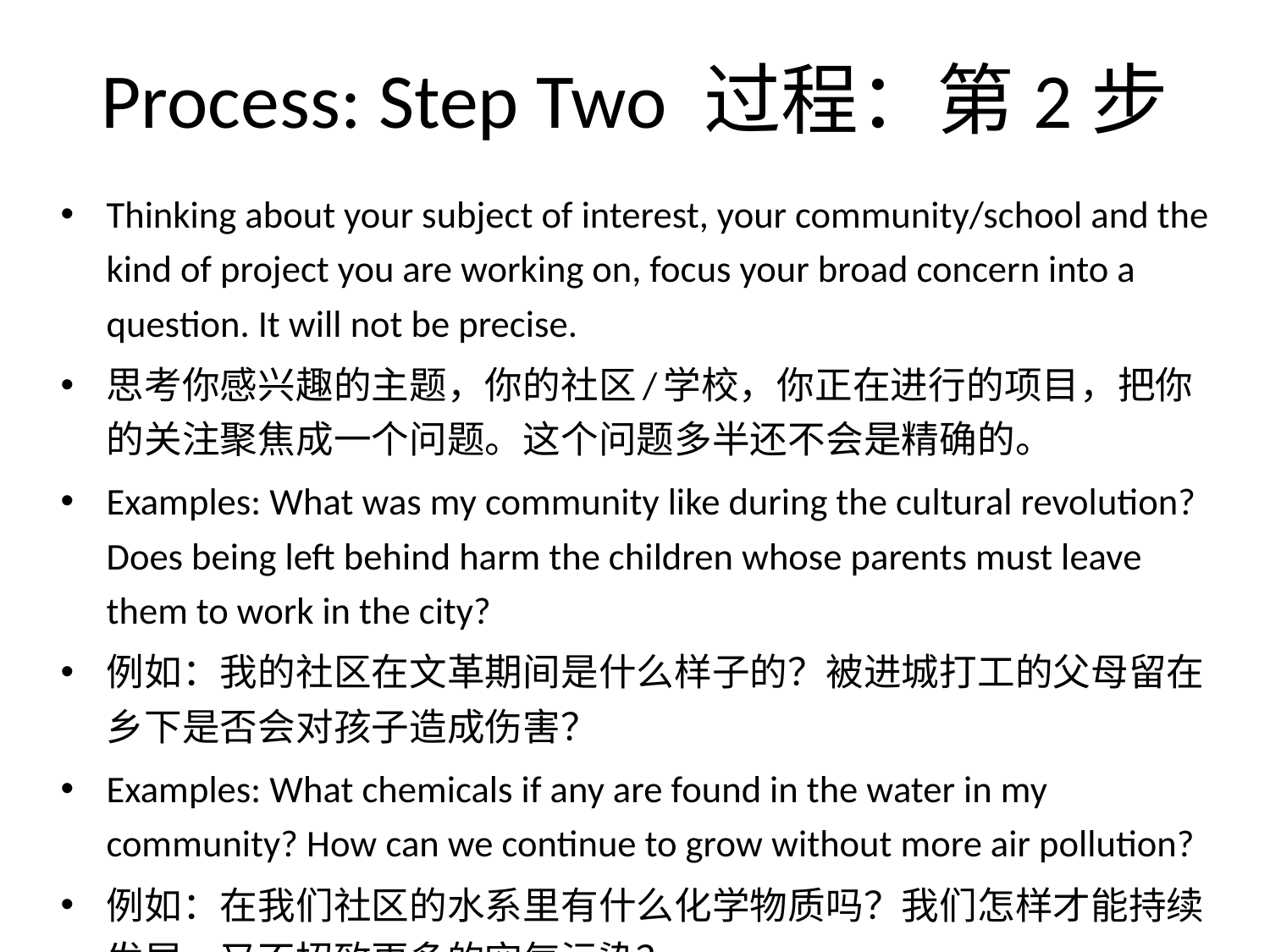

# Process: Step Two 过程：第2步
Thinking about your subject of interest, your community/school and the kind of project you are working on, focus your broad concern into a question. It will not be precise.
思考你感兴趣的主题，你的社区/学校，你正在进行的项目，把你的关注聚焦成一个问题。这个问题多半还不会是精确的。
Examples: What was my community like during the cultural revolution?  Does being left behind harm the children whose parents must leave them to work in the city?
例如：我的社区在文革期间是什么样子的？被进城打工的父母留在乡下是否会对孩子造成伤害？
Examples: What chemicals if any are found in the water in my community? How can we continue to grow without more air pollution?
例如：在我们社区的水系里有什么化学物质吗？我们怎样才能持续发展，又不招致更多的空气污染？